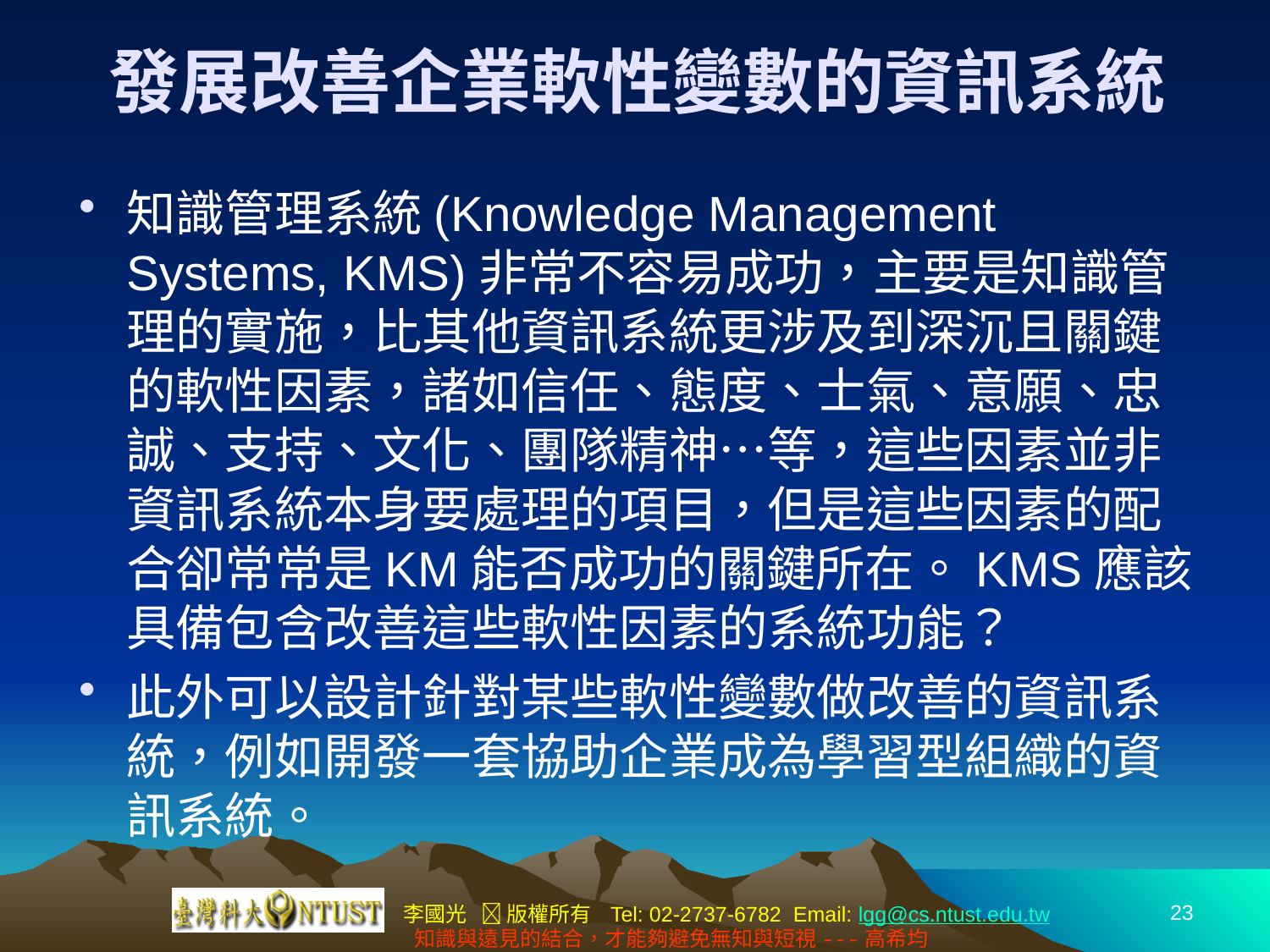

# 發展改善企業軟性變數的資訊系統
知識管理系統(Knowledge Management Systems, KMS)非常不容易成功，主要是知識管理的實施，比其他資訊系統更涉及到深沉且關鍵的軟性因素，諸如信任、態度、士氣、意願、忠誠、支持、文化、團隊精神…等，這些因素並非資訊系統本身要處理的項目，但是這些因素的配合卻常常是KM能否成功的關鍵所在。KMS應該具備包含改善這些軟性因素的系統功能？
此外可以設計針對某些軟性變數做改善的資訊系統，例如開發一套協助企業成為學習型組織的資訊系統。
23